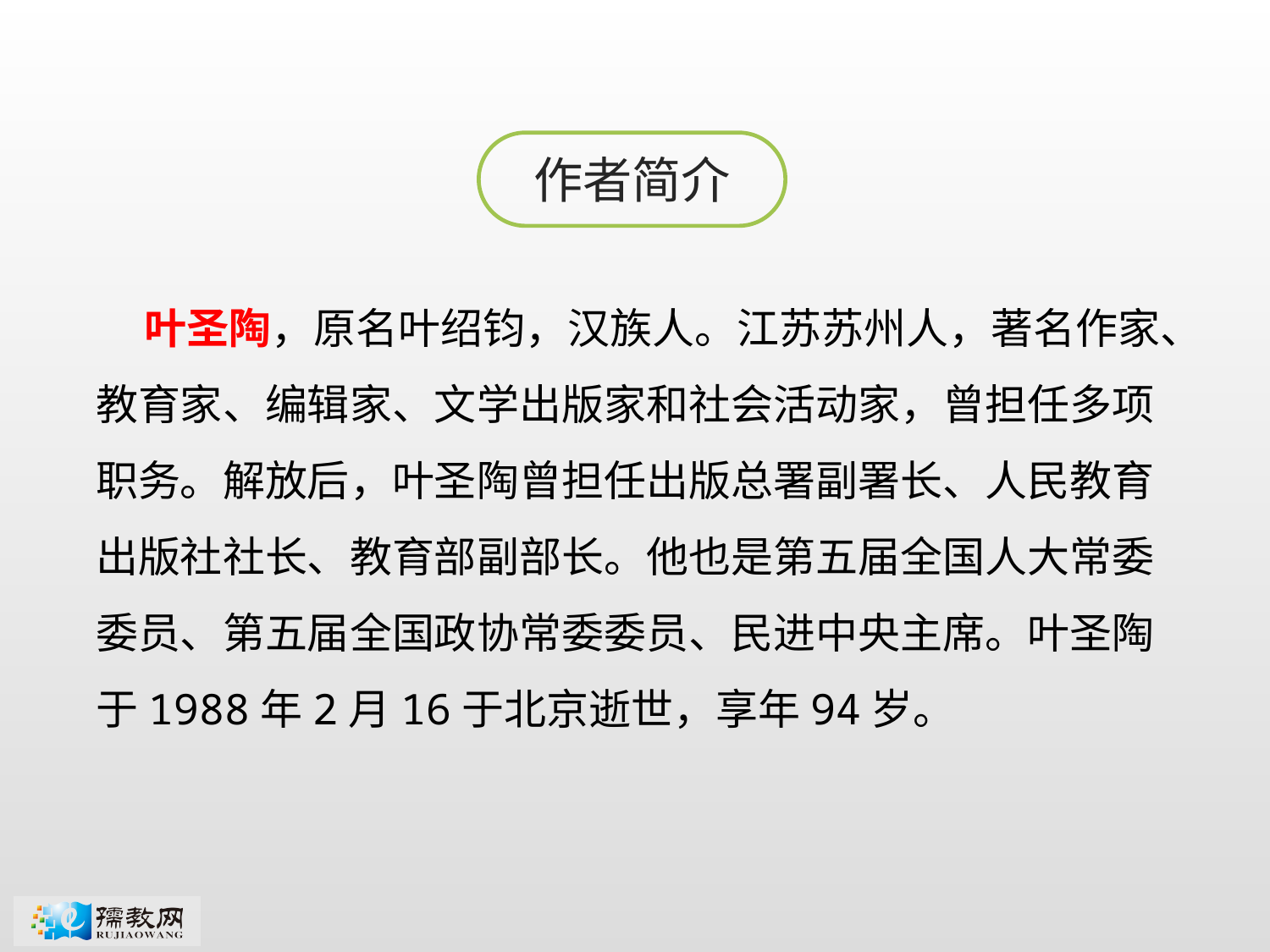

作者简介
    叶圣陶，原名叶绍钧，汉族人。江苏苏州人，著名作家、教育家、编辑家、文学出版家和社会活动家，曾担任多项职务。解放后，叶圣陶曾担任出版总署副署长、人民教育出版社社长、教育部副部长。他也是第五届全国人大常委委员、第五届全国政协常委委员、民进中央主席。叶圣陶于1988年2月16于北京逝世，享年94岁。